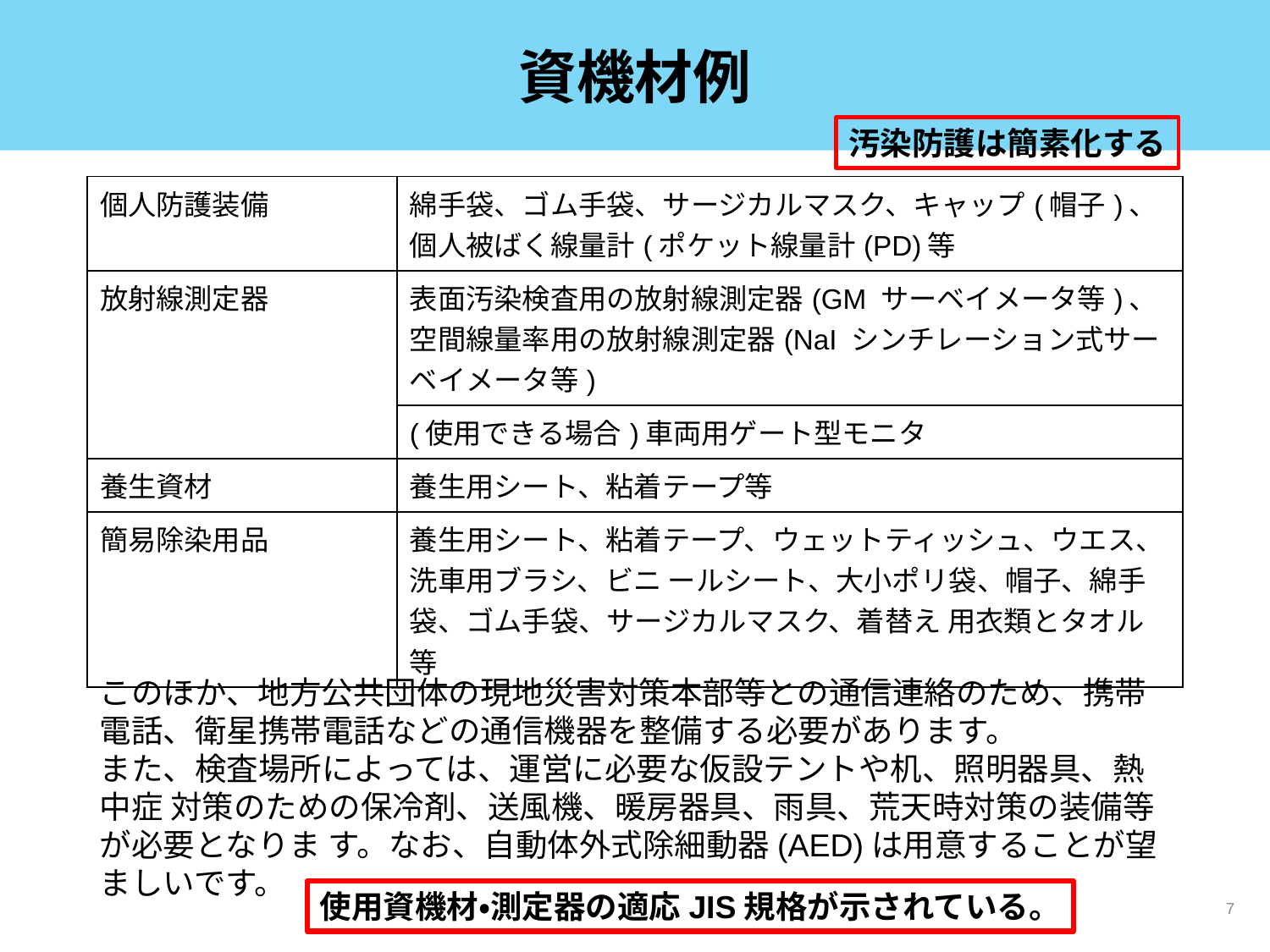

# 資機材例
汚染防護は簡素化する
| 個人防護装備 | 綿手袋、ゴム手袋、サージカルマスク、キャップ(帽子)、個人被ばく線量計(ポケット線量計(PD)等 |
| --- | --- |
| 放射線測定器 | 表面汚染検査用の放射線測定器(GM サーベイメータ等)、 空間線量率用の放射線測定器(NaI シンチレーション式サーベイメータ等) |
|  | (使用できる場合)車両用ゲート型モニタ |
| 養生資材 | 養生用シート、粘着テープ等 |
| 簡易除染用品 | 養生用シート、粘着テープ、ウェットティッシュ、ウエス、洗車用ブラシ、ビニ ールシート、大小ポリ袋、帽子、綿手袋、ゴム手袋、サージカルマスク、着替え 用衣類とタオル等 |
このほか、地方公共団体の現地災害対策本部等との通信連絡のため、携帯電話、衛星携帯電話などの通信機器を整備する必要があります。
また、検査場所によっては、運営に必要な仮設テントや机、照明器具、熱中症 対策のための保冷剤、送風機、暖房器具、雨具、荒天時対策の装備等が必要となりま す。なお、自動体外式除細動器(AED)は用意することが望ましいです。
使用資機材・測定器の適応JIS規格が示されている。
7